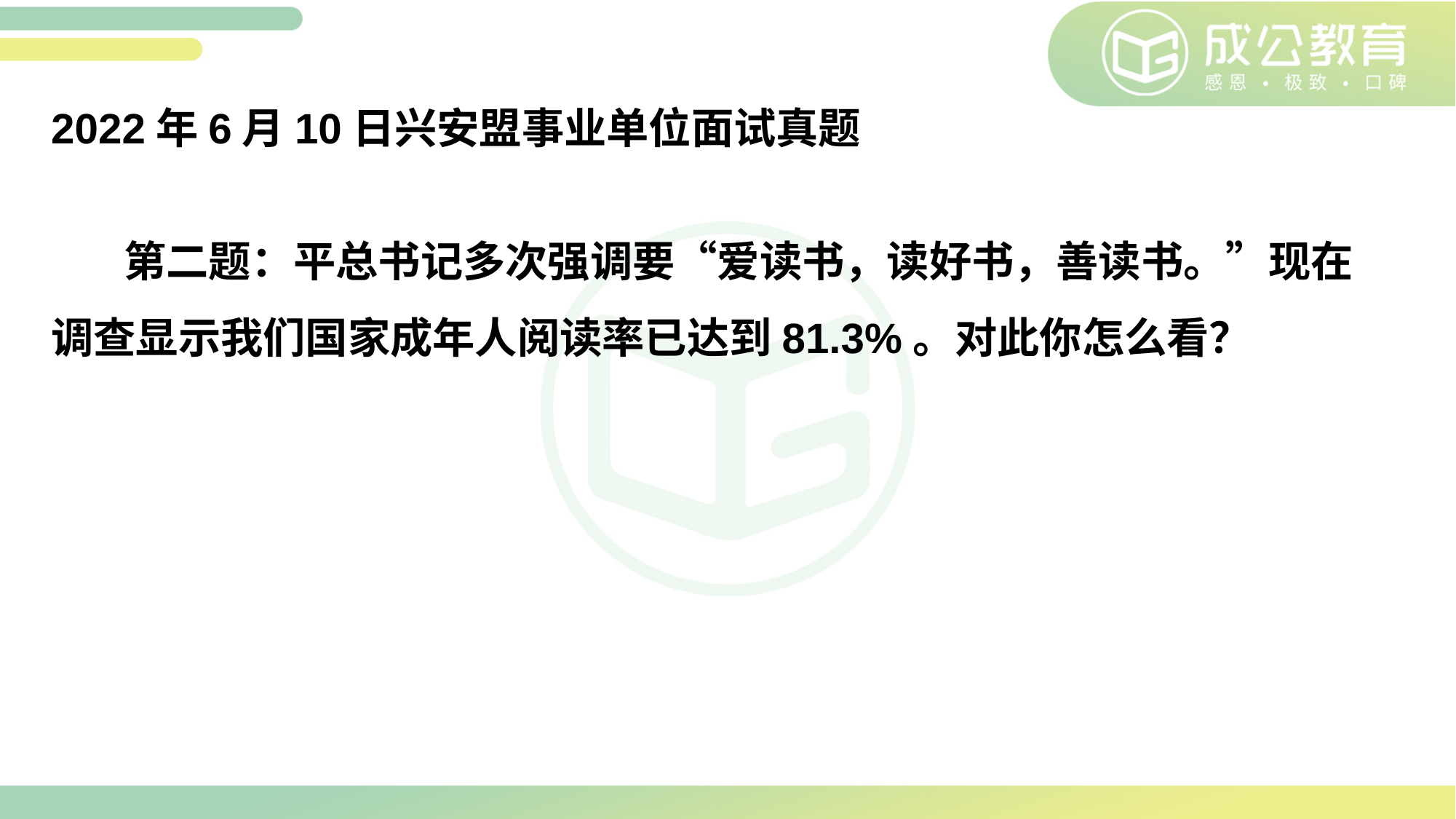

# 2022年6月10日兴安盟事业单位面试真题

第二题：平总书记多次强调要“爱读书，读好书，善读书。”现在调查显示我们国家成年人阅读率已达到81.3%。对此你怎么看？